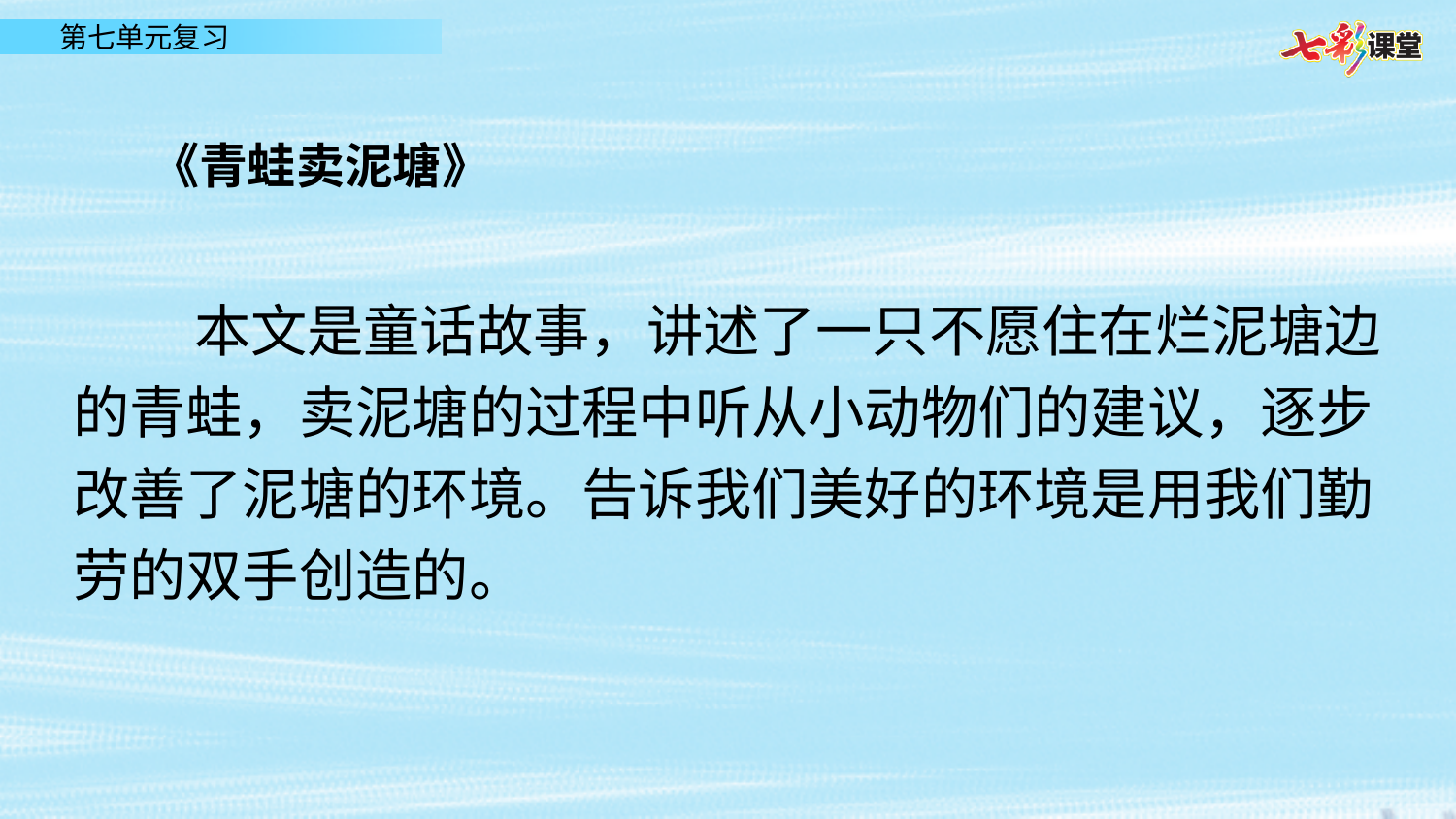

《青蛙卖泥塘》

          本文是童话故事，讲述了一只不愿住在烂泥塘边的青蛙，卖泥塘的过程中听从小动物们的建议，逐步改善了泥塘的环境。告诉我们美好的环境是用我们勤劳的双手创造的。